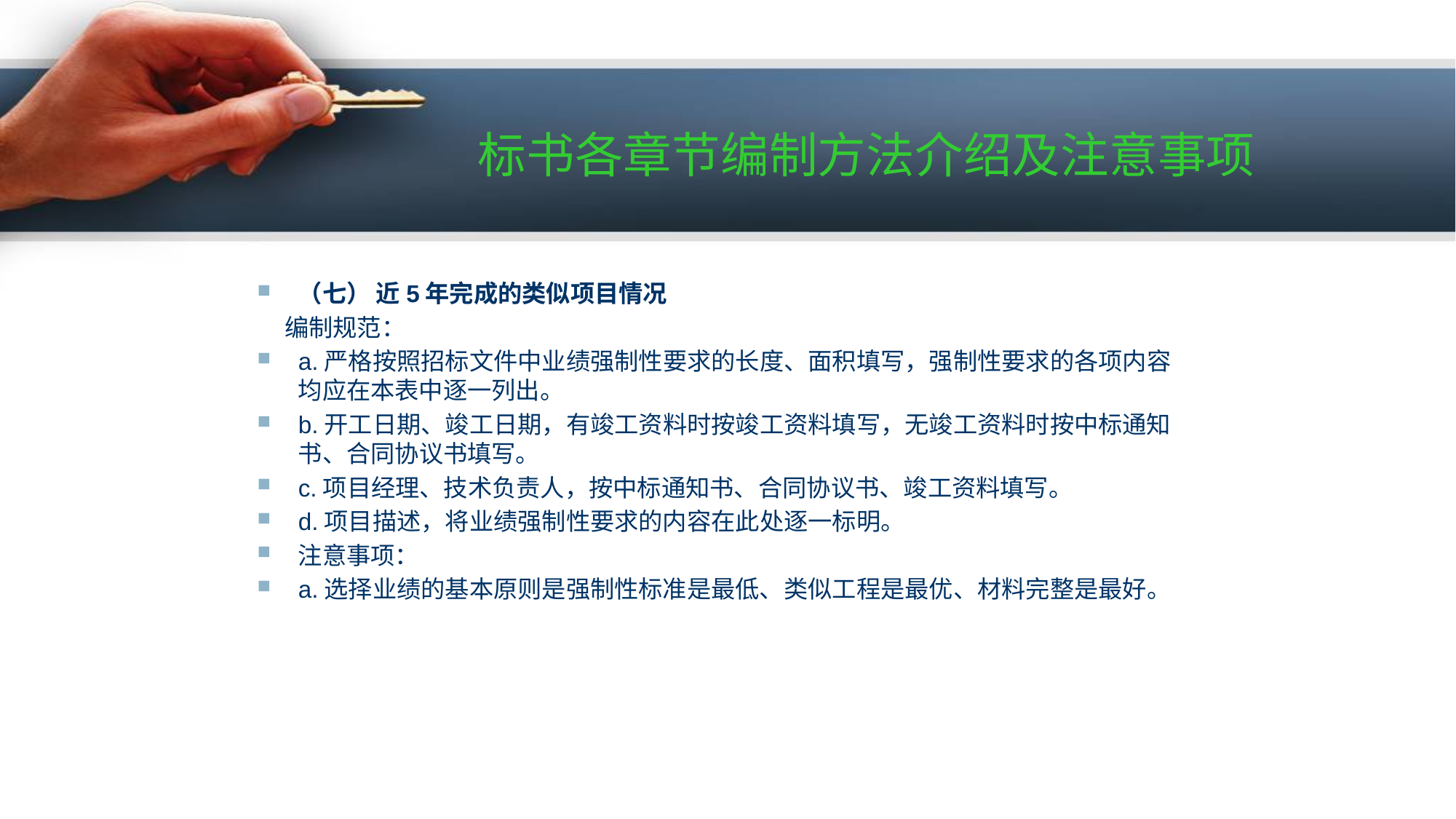

# 标书各章节编制方法介绍及注意事项
（七） 近5年完成的类似项目情况
    编制规范：
a.严格按照招标文件中业绩强制性要求的长度、面积填写，强制性要求的各项内容均应在本表中逐一列出。
b.开工日期、竣工日期，有竣工资料时按竣工资料填写，无竣工资料时按中标通知书、合同协议书填写。
c.项目经理、技术负责人，按中标通知书、合同协议书、竣工资料填写。
d.项目描述，将业绩强制性要求的内容在此处逐一标明。
注意事项：
a.选择业绩的基本原则是强制性标准是最低、类似工程是最优、材料完整是最好。